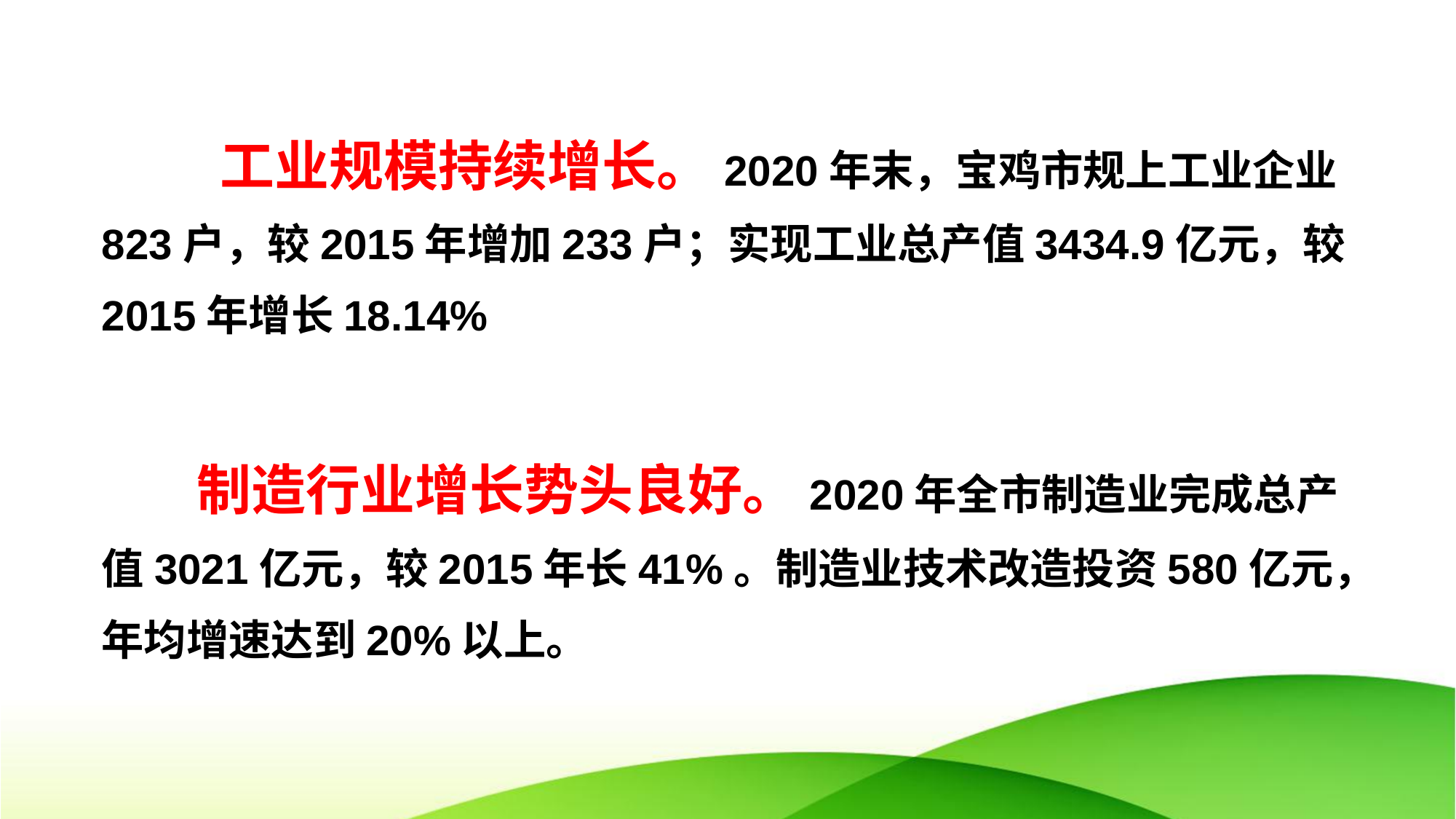

工业规模持续增长。2020年末，宝鸡市规上工业企业823户，较2015年增加233户；实现工业总产值3434.9亿元，较2015年增长18.14%
            制造行业增长势头良好。2020年全市制造业完成总产值3021亿元，较2015年长41%。制造业技术改造投资580亿元，年均增速达到20%以上。